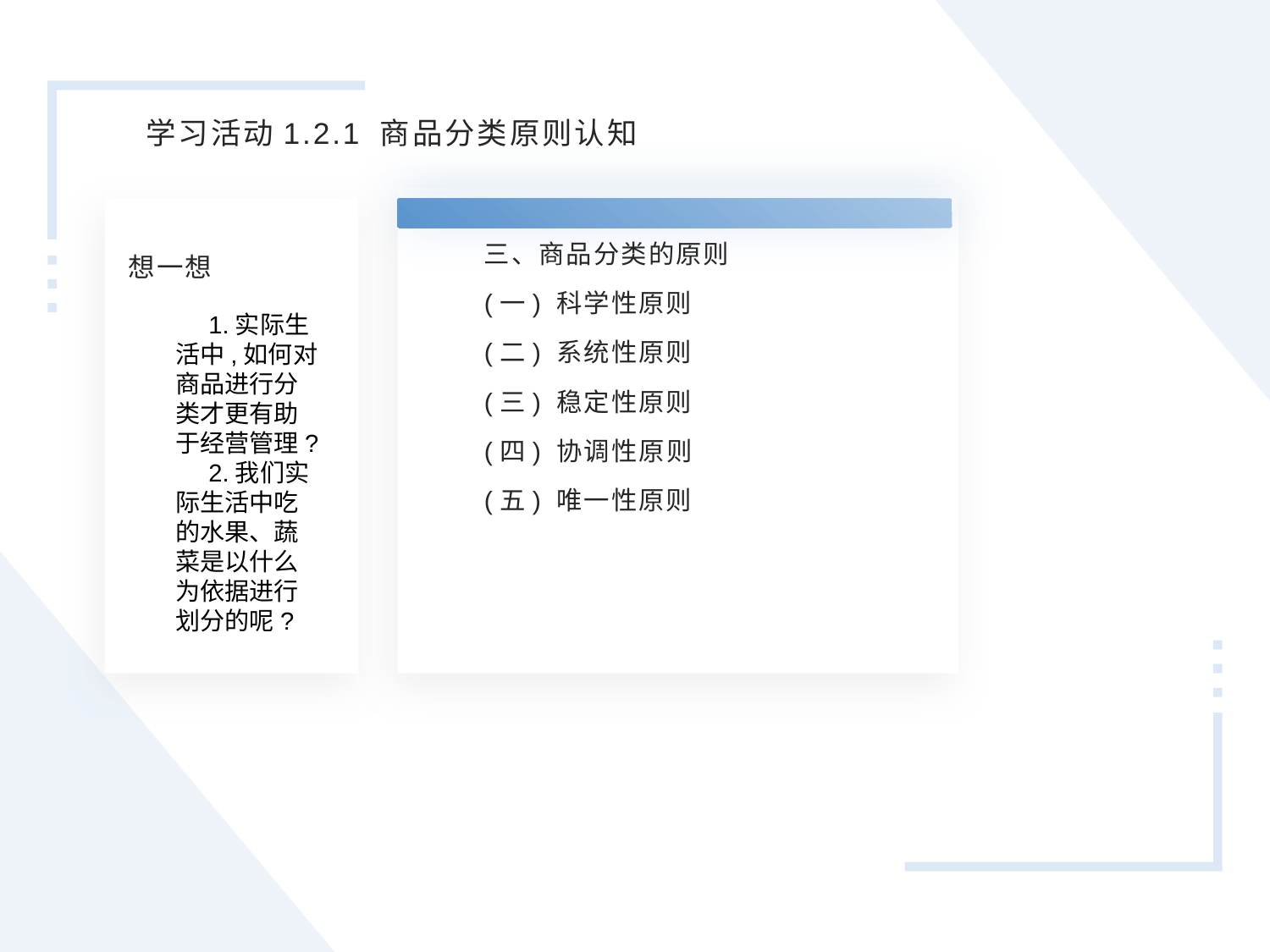

学习活动1.2.1 商品分类原则认知

1.你对商品的发展史有哪些了解呢?
2.经过劳动生产的产品都是商品吗? 你能列举几个例子证明你的观点吗?

三、商品分类的原则
(一) 科学性原则
(二) 系统性原则
(三) 稳定性原则
(四) 协调性原则
(五) 唯一性原则
想一想
1.实际生活中,如何对商品进行分类才更有助于经营管理?
2.我们实际生活中吃的水果、蔬菜是以什么为依据进行划分的呢?